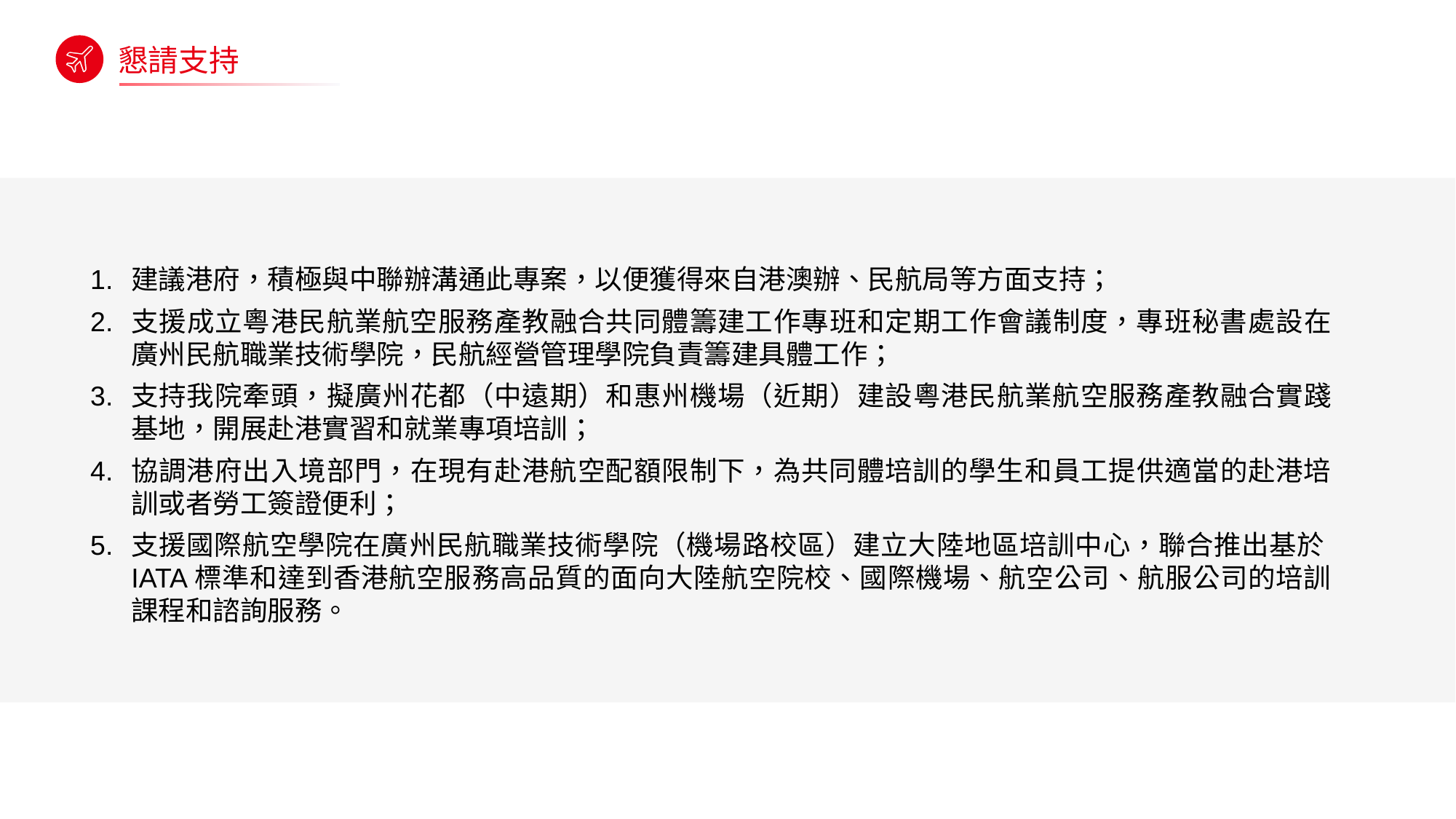

懇請支持

建議港府，積極與中聯辦溝通此專案，以便獲得來自港澳辦、民航局等方面支持；
支援成立粵港民航業航空服務產教融合共同體籌建工作專班和定期工作會議制度，專班秘書處設在廣州民航職業技術學院，民航經營管理學院負責籌建具體工作；
支持我院牽頭，擬廣州花都（中遠期）和惠州機場（近期）建設粵港民航業航空服務產教融合實踐基地，開展赴港實習和就業專項培訓；
協調港府出入境部門，在現有赴港航空配額限制下，為共同體培訓的學生和員工提供適當的赴港培訓或者勞工簽證便利；
支援國際航空學院在廣州民航職業技術學院（機場路校區）建立大陸地區培訓中心，聯合推出基於IATA標準和達到香港航空服務高品質的面向大陸航空院校、國際機場、航空公司、航服公司的培訓課程和諮詢服務。